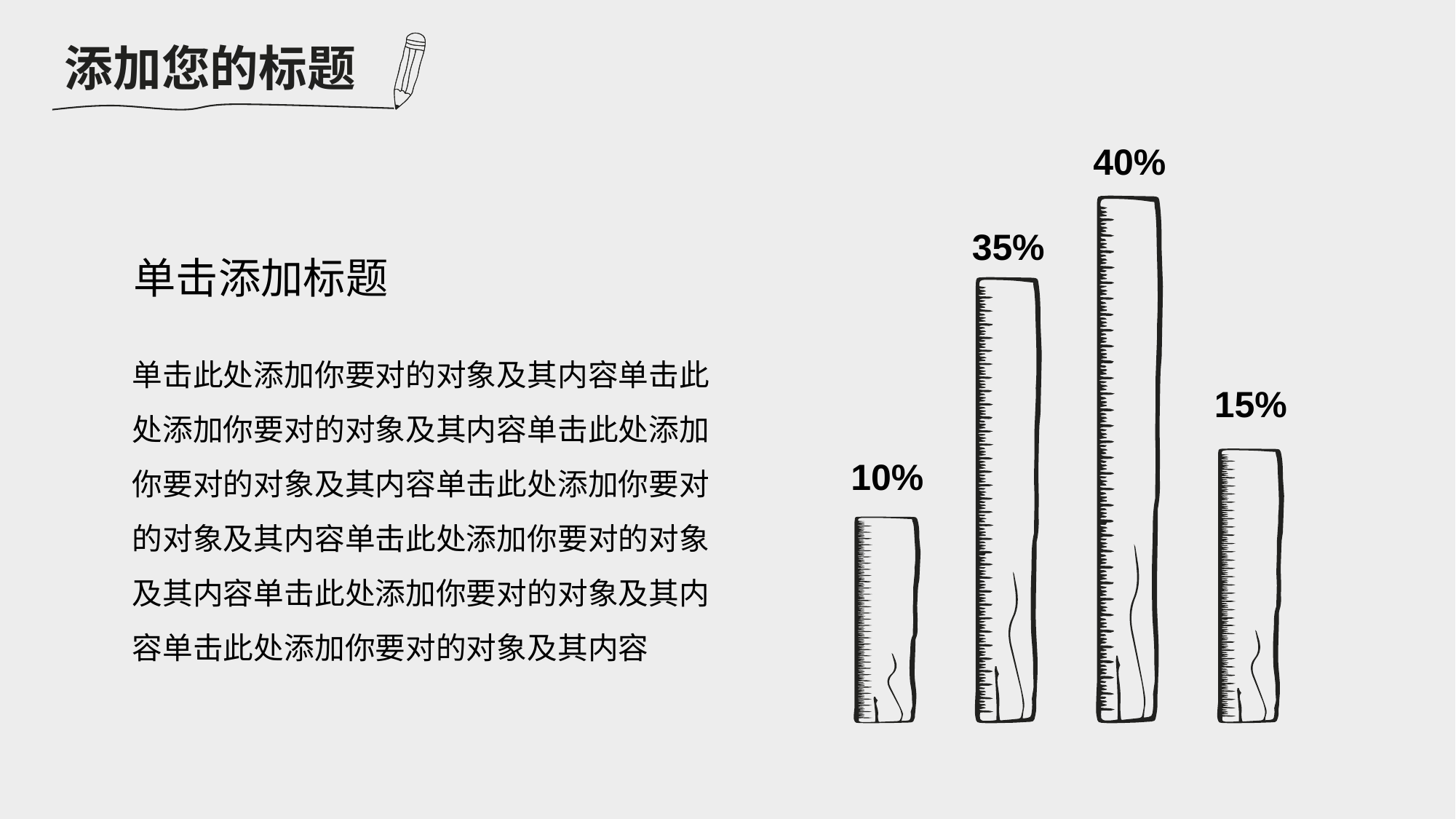

添加您的标题

40%
35%
单击添加标题
单击此处添加你要对的对象及其内容单击此处添加你要对的对象及其内容单击此处添加你要对的对象及其内容单击此处添加你要对的对象及其内容单击此处添加你要对的对象及其内容单击此处添加你要对的对象及其内容单击此处添加你要对的对象及其内容
15%

10%